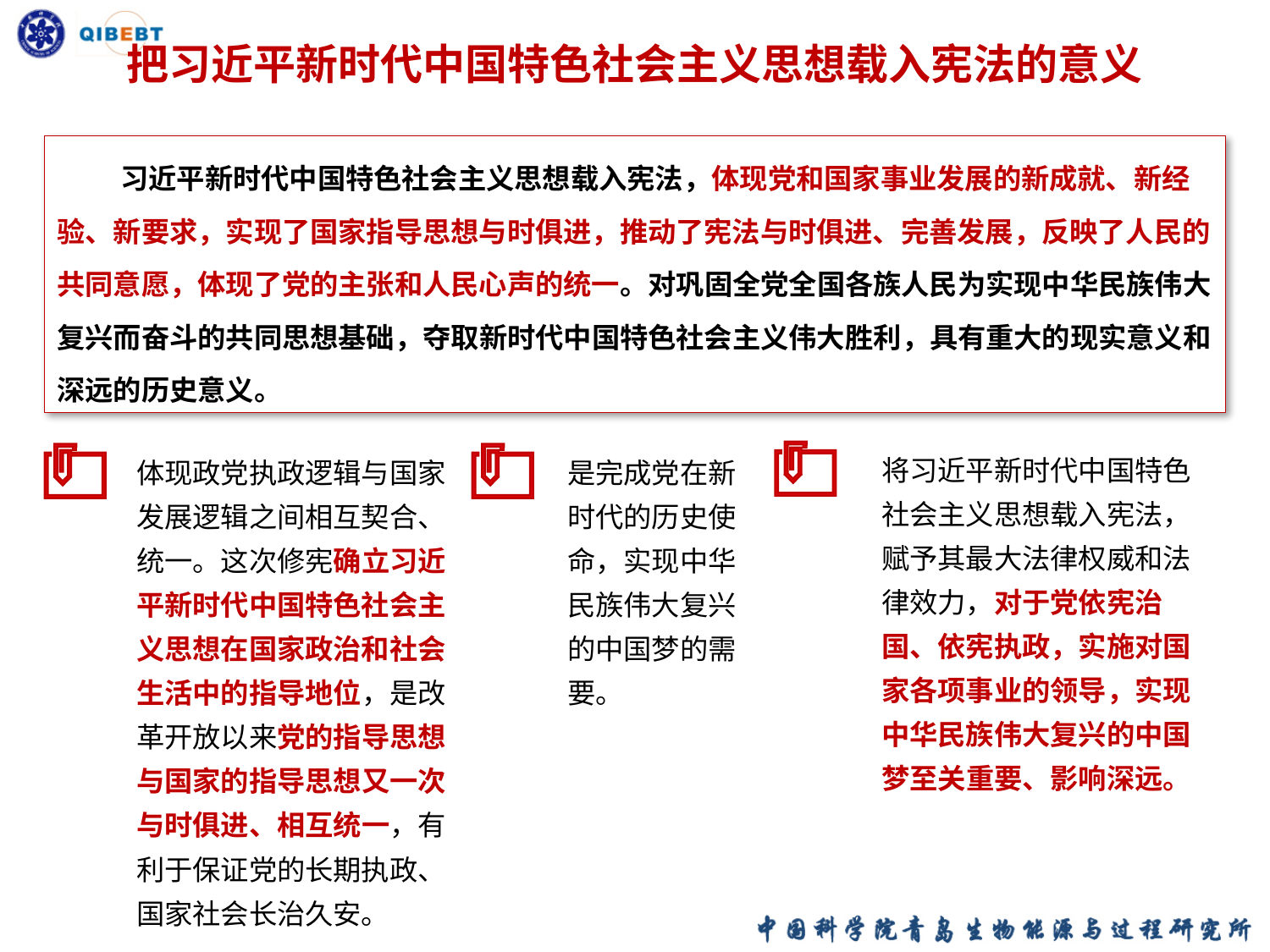

把习近平新时代中国特色社会主义思想载入宪法的意义
习近平新时代中国特色社会主义思想载入宪法，体现党和国家事业发展的新成就、新经验、新要求，实现了国家指导思想与时俱进，推动了宪法与时俱进、完善发展，反映了人民的共同意愿，体现了党的主张和人民心声的统一。对巩固全党全国各族人民为实现中华民族伟大复兴而奋斗的共同思想基础，夺取新时代中国特色社会主义伟大胜利，具有重大的现实意义和深远的历史意义。
将习近平新时代中国特色社会主义思想载入宪法，赋予其最大法律权威和法律效力，对于党依宪治国、依宪执政，实施对国家各项事业的领导，实现中华民族伟大复兴的中国梦至关重要、影响深远。
体现政党执政逻辑与国家发展逻辑之间相互契合、统一。这次修宪确立习近平新时代中国特色社会主义思想在国家政治和社会生活中的指导地位，是改革开放以来党的指导思想与国家的指导思想又一次与时俱进、相互统一，有利于保证党的长期执政、国家社会长治久安。
是完成党在新时代的历史使命，实现中华民族伟大复兴的中国梦的需要。